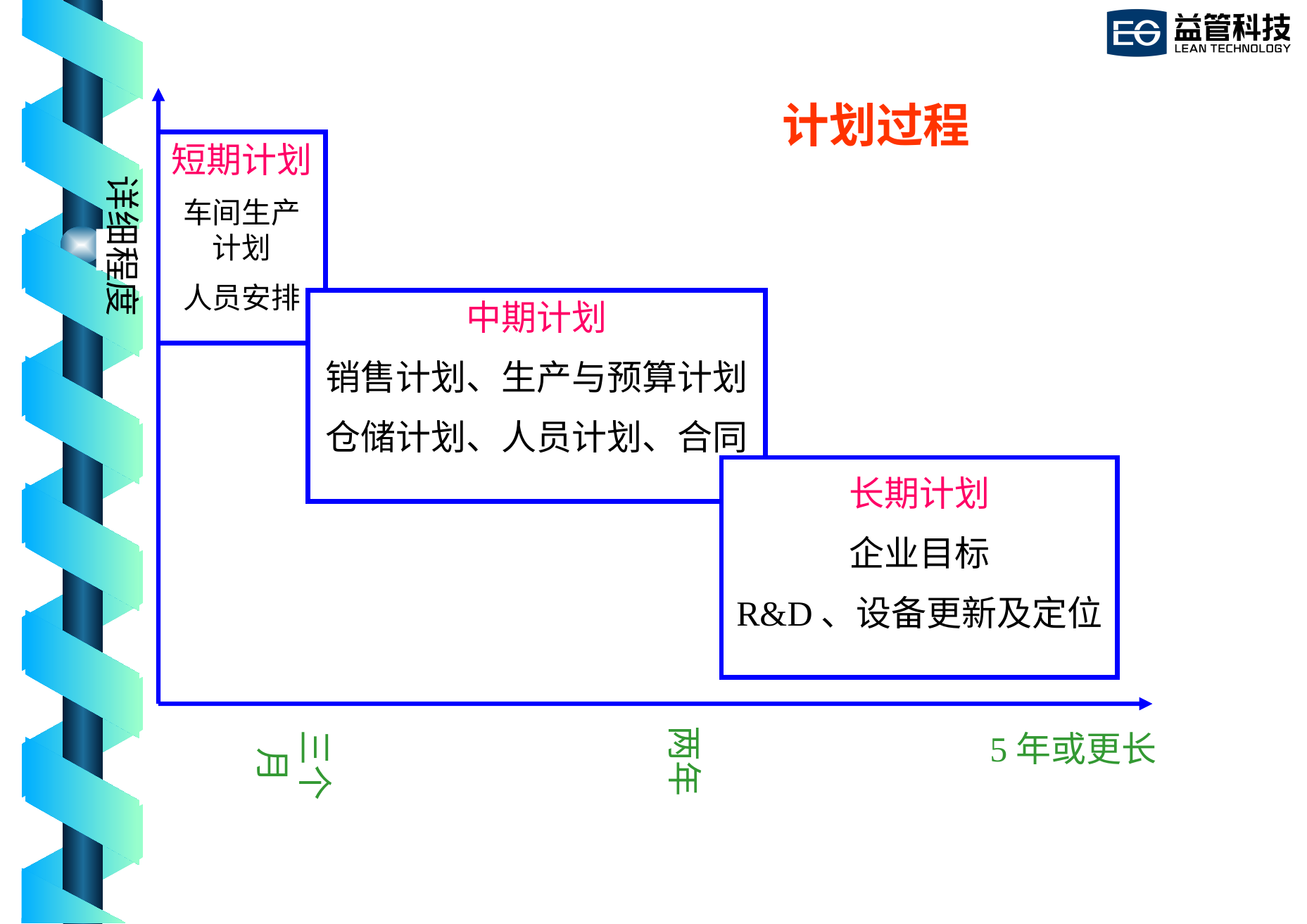

# 计划过程

详细程度

短期计划
车间生产计划
人员安排

中期计划
销售计划、生产与预算计划
仓储计划、人员计划、合同

长期计划
企业目标
R&D、设备更新及定位

三个月
两年
5年或更长